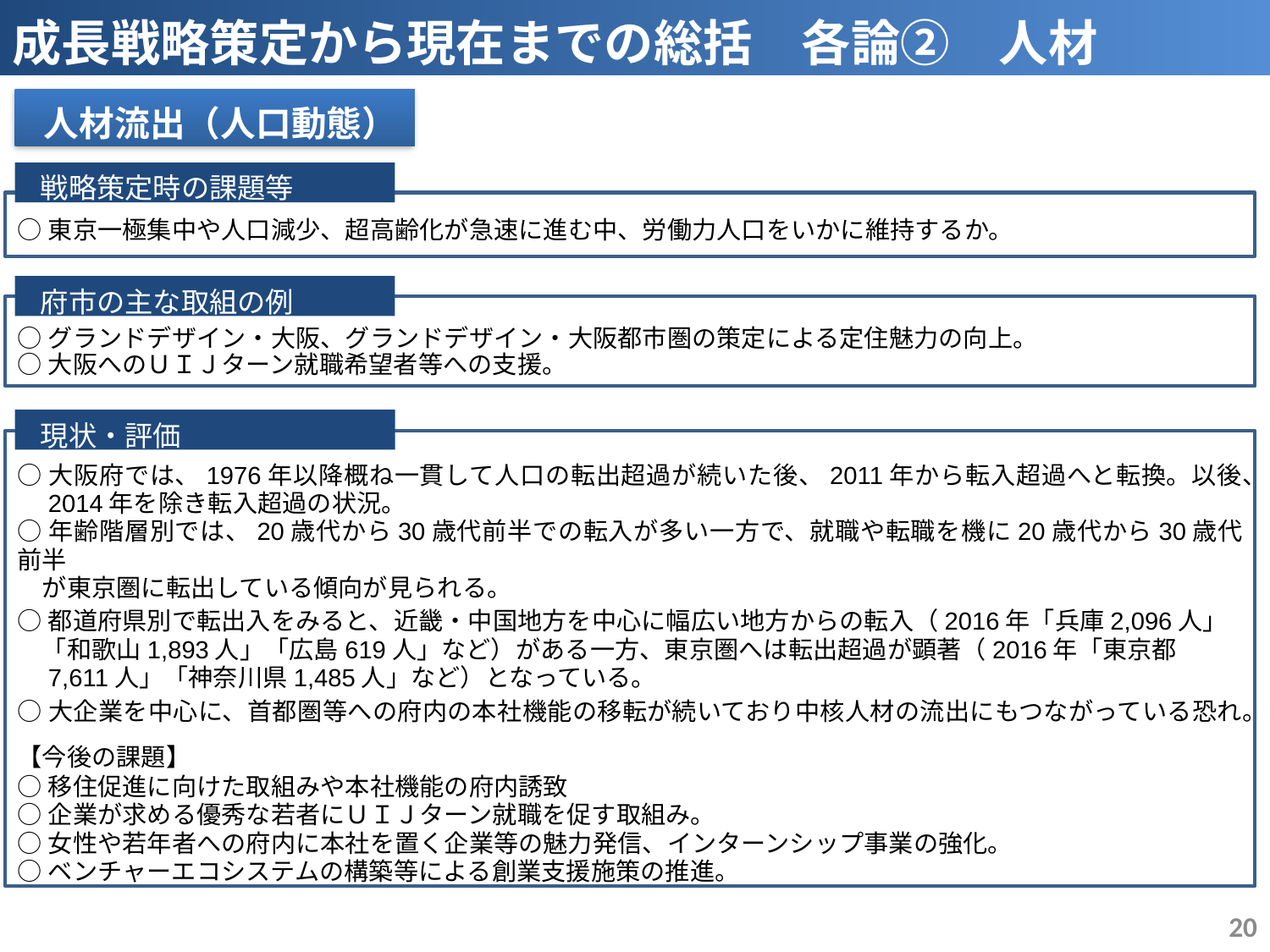

成長戦略策定から現在までの総括　各論②　人材
 人材流出（人口動態）
 戦略策定時の課題等
○東京一極集中や人口減少、超高齢化が急速に進む中、労働力人口をいかに維持するか。
 府市の主な取組の例
○グランドデザイン・大阪、グランドデザイン・大阪都市圏の策定による定住魅力の向上。
○大阪へのＵＩＪターン就職希望者等への支援。
 現状・評価
○大阪府では、1976年以降概ね一貫して人口の転出超過が続いた後、2011年から転入超過へと転換。以後、
　2014年を除き転入超過の状況。
○年齢階層別では、20歳代から30歳代前半での転入が多い一方で、就職や転職を機に20歳代から30歳代前半
　が東京圏に転出している傾向が見られる。
○都道府県別で転出入をみると、近畿・中国地方を中心に幅広い地方からの転入（2016年「兵庫2,096人」
　「和歌山1,893人」「広島619人」など）がある一方、東京圏へは転出超過が顕著（2016年「東京都
　7,611人」「神奈川県1,485人」など）となっている。
○大企業を中心に、首都圏等への府内の本社機能の移転が続いており中核人材の流出にもつながっている恐れ。
【今後の課題】
○移住促進に向けた取組みや本社機能の府内誘致
○企業が求める優秀な若者にＵＩＪターン就職を促す取組み。
○女性や若年者への府内に本社を置く企業等の魅力発信、インターンシップ事業の強化。
○ベンチャーエコシステムの構築等による創業支援施策の推進。
20